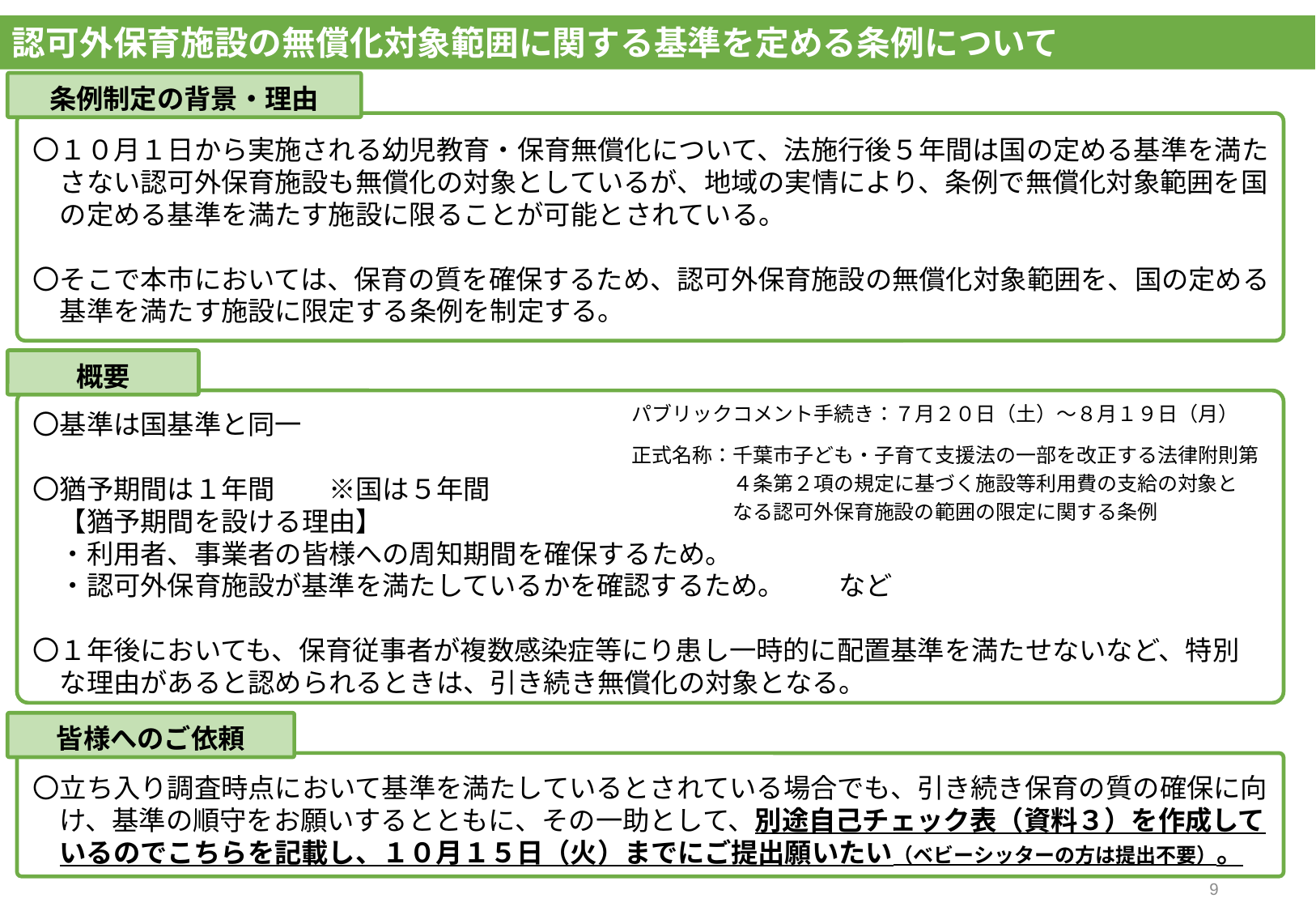

認可外保育施設の無償化対象範囲に関する基準を定める条例について
条例制定の背景・理由

〇１０月１日から実施される幼児教育・保育無償化について、法施行後５年間は国の定める基準を満た
　さない認可外保育施設も無償化の対象としているが、地域の実情により、条例で無償化対象範囲を国
　の定める基準を満たす施設に限ることが可能とされている。

〇そこで本市においては、保育の質を確保するため、認可外保育施設の無償化対象範囲を、国の定める
　基準を満たす施設に限定する条例を制定する。

パブリックコメント手続き：７月２０日（土）～８月１９日（月）
概要

正式名称：千葉市子ども・子育て支援法の一部を改正する法律附則第
　　　　　４条第２項の規定に基づく施設等利用費の支給の対象と
　　　　　なる認可外保育施設の範囲の限定に関する条例
〇基準は国基準と同一

〇猶予期間は１年間　　※国は５年間
　【猶予期間を設ける理由】
　・利用者、事業者の皆様への周知期間を確保するため。
　・認可外保育施設が基準を満たしているかを確認するため。　　など

〇１年後においても、保育従事者が複数感染症等にり患し一時的に配置基準を満たせないなど、特別
　な理由があると認められるときは、引き続き無償化の対象となる。

皆様へのご依頼

〇立ち入り調査時点において基準を満たしているとされている場合でも、引き続き保育の質の確保に向
　け、基準の順守をお願いするとともに、その一助として、別途自己チェック表（資料３）を作成して
　いるのでこちらを記載し、１０月１５日（火）までにご提出願いたい（ベビーシッターの方は提出不要）。
9